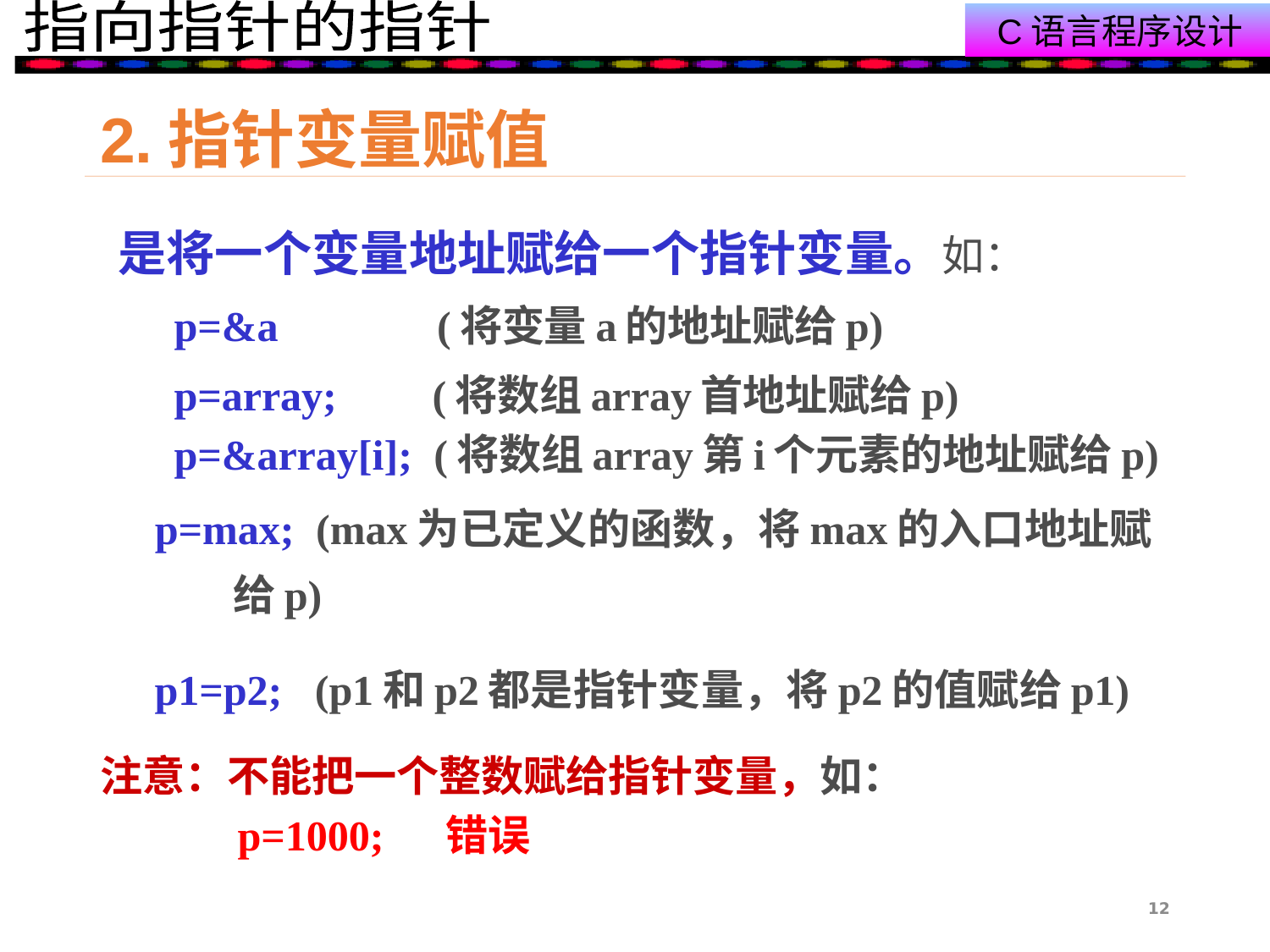

# 2.指针变量赋值
 是将一个变量地址赋给一个指针变量。如：
       p=&a               (将变量a的地址赋给p)
       p=array;         (将数组array首地址赋给p)
       p=&array[i];  (将数组array第i个元素的地址赋给p)
     p=max;  (max为已定义的函数，将max的入口地址赋                给p)
     p1=p2;   (p1和p2都是指针变量，将p2的值赋给p1)    注意：不能把一个整数赋给指针变量，如：
             p=1000;     错误
12